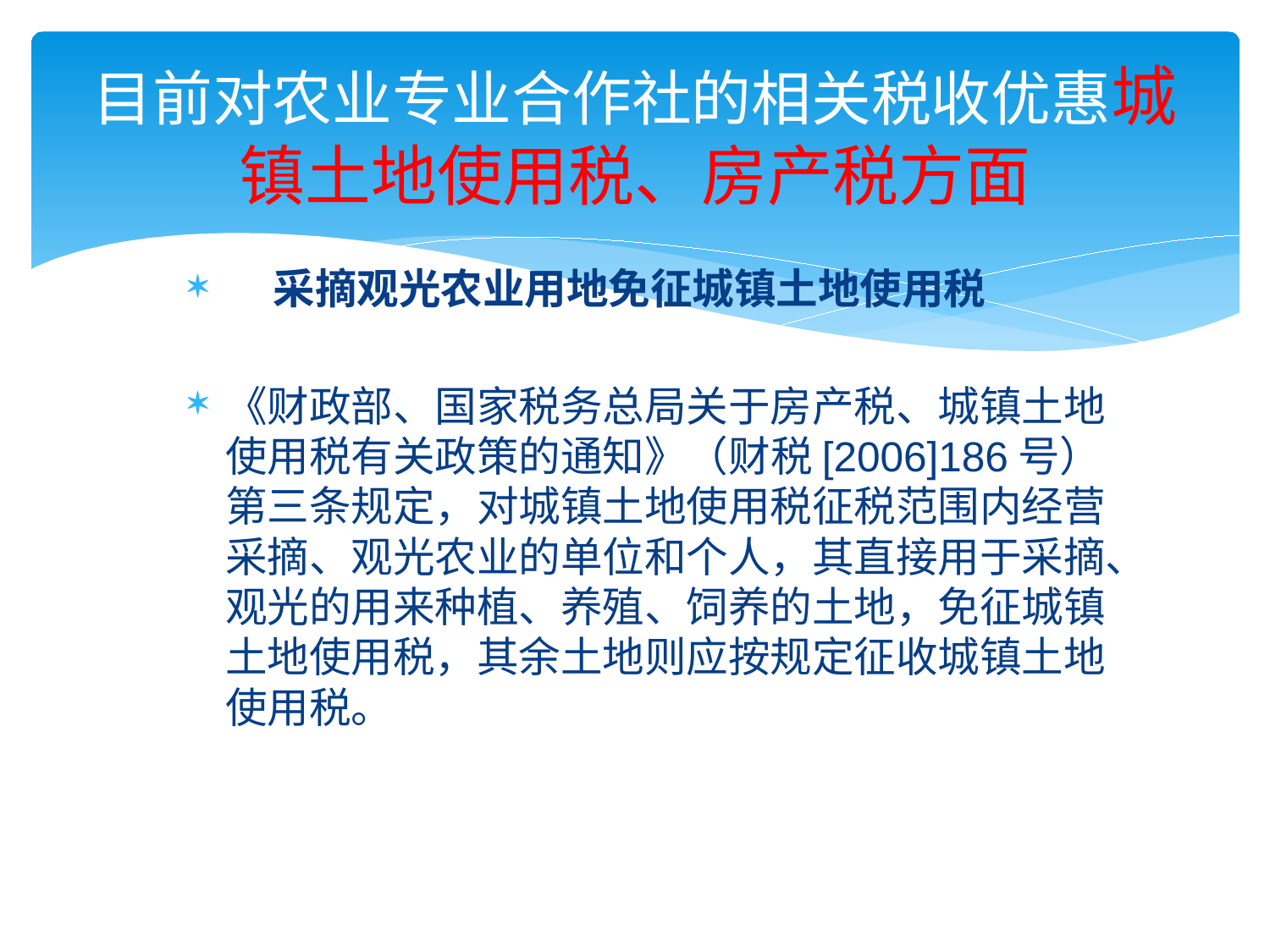

# 目前对农业专业合作社的相关税收优惠城镇土地使用税、房产税方面
    采摘观光农业用地免征城镇土地使用税

《财政部、国家税务总局关于房产税、城镇土地使用税有关政策的通知》（财税[2006]186号）第三条规定，对城镇土地使用税征税范围内经营采摘、观光农业的单位和个人，其直接用于采摘、观光的用来种植、养殖、饲养的土地，免征城镇土地使用税，其余土地则应按规定征收城镇土地使用税。